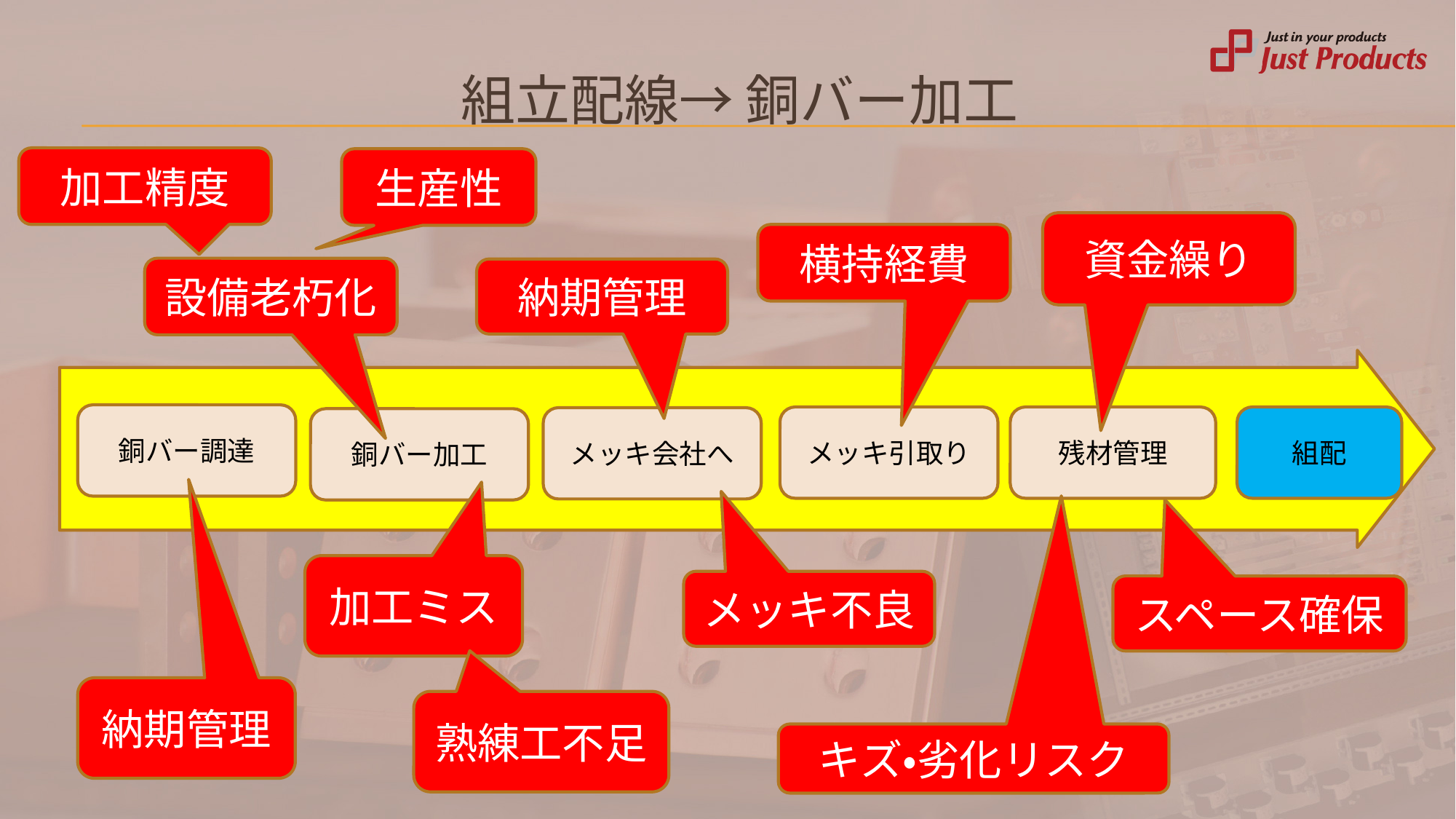

# 組立配線→ 銅バー加工
加工精度
生産性
資金繰り
横持経費
設備老朽化
納期管理
加工ミス
メッキ不良
スペース確保
納期管理
熟練工不足
キズ・劣化リスク

銅バー調達
メッキ引取り
残材管理
組配
メッキ会社へ
銅バー加工